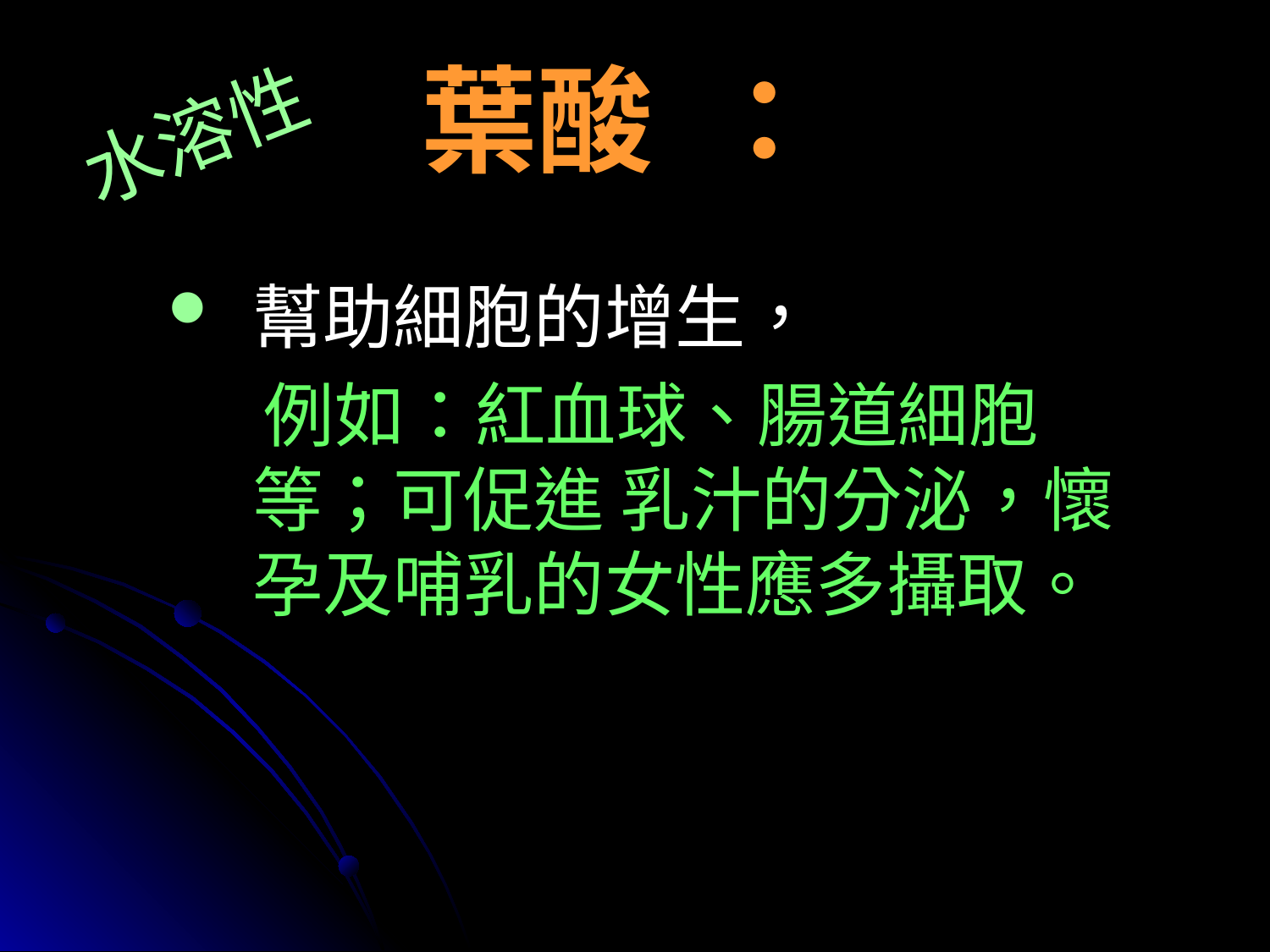

# 葉酸  ：
水溶性
幫助細胞的增生，
     例如：紅血球、腸道細胞等；可促進 乳汁的分泌，懷孕及哺乳的女性應多攝取。